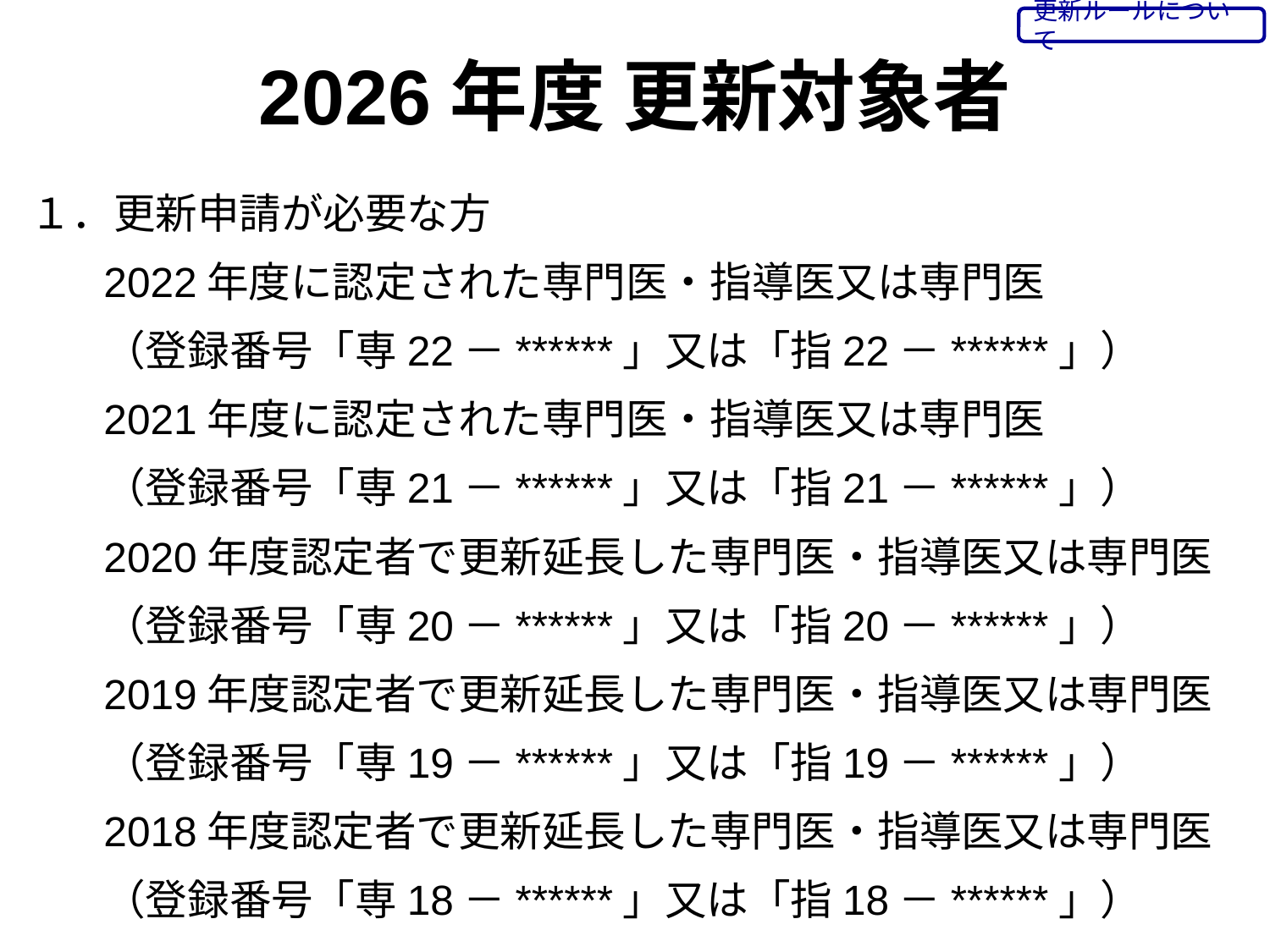

更新ルールについて
# 2026年度 更新対象者
１．更新申請が必要な方
2022年度に認定された専門医・指導医又は専門医
（登録番号「専22－******」又は「指22－******」）
2021年度に認定された専門医・指導医又は専門医
（登録番号「専21－******」又は「指21－******」）
2020年度認定者で更新延長した専門医・指導医又は専門医
（登録番号「専20－******」又は「指20－******」）
2019年度認定者で更新延長した専門医・指導医又は専門医
（登録番号「専19－******」又は「指19－******」）
2018年度認定者で更新延長した専門医・指導医又は専門医
（登録番号「専18－******」又は「指18－******」）